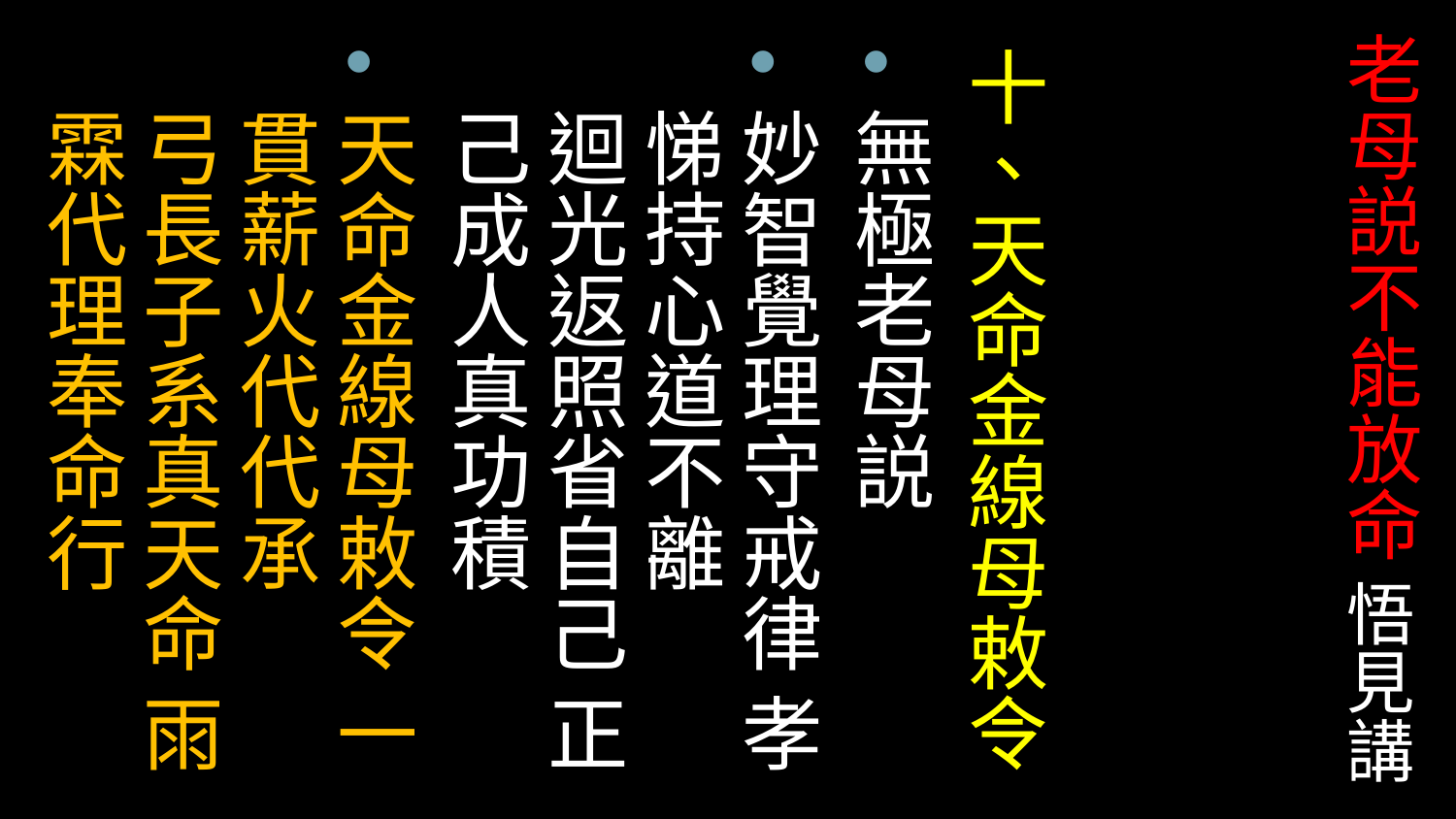

# 老母説不能放命 悟見講
十、天命金線母敕令
無極老母説
妙智覺理守戒律 孝悌持心道不離
迴光返照省自己 正己成人真功積
天命金線母敕令 一貫薪火代代承
弓長子系真天命 雨霖代理奉命行